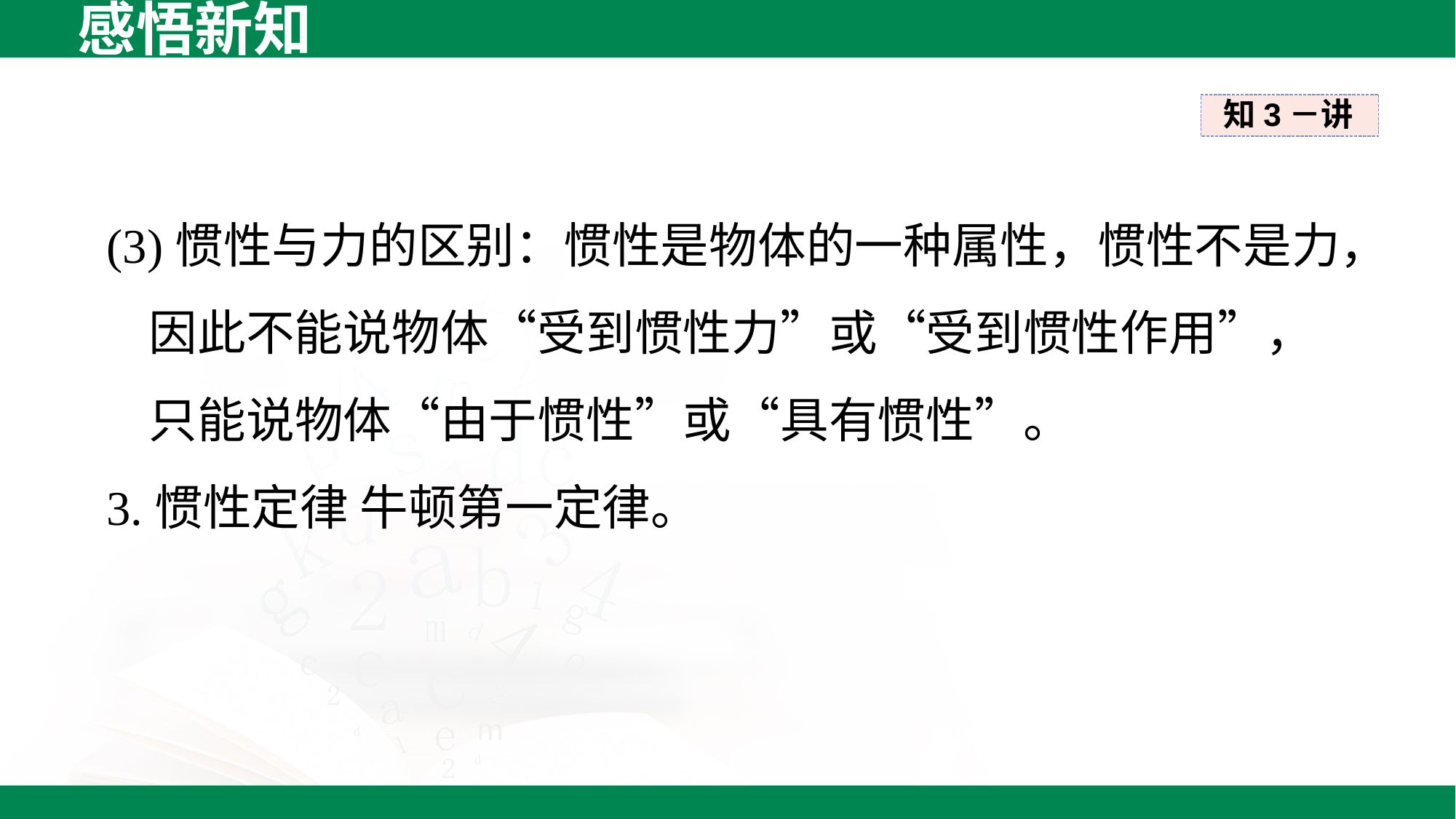

感悟新知
知3－讲

(3)惯性与力的区别：惯性是物体的一种属性，惯性不是力，因此不能说物体“受到惯性力”或“受到惯性作用”，只能说物体“由于惯性”或“具有惯性”。
3.惯性定律 牛顿第一定律。